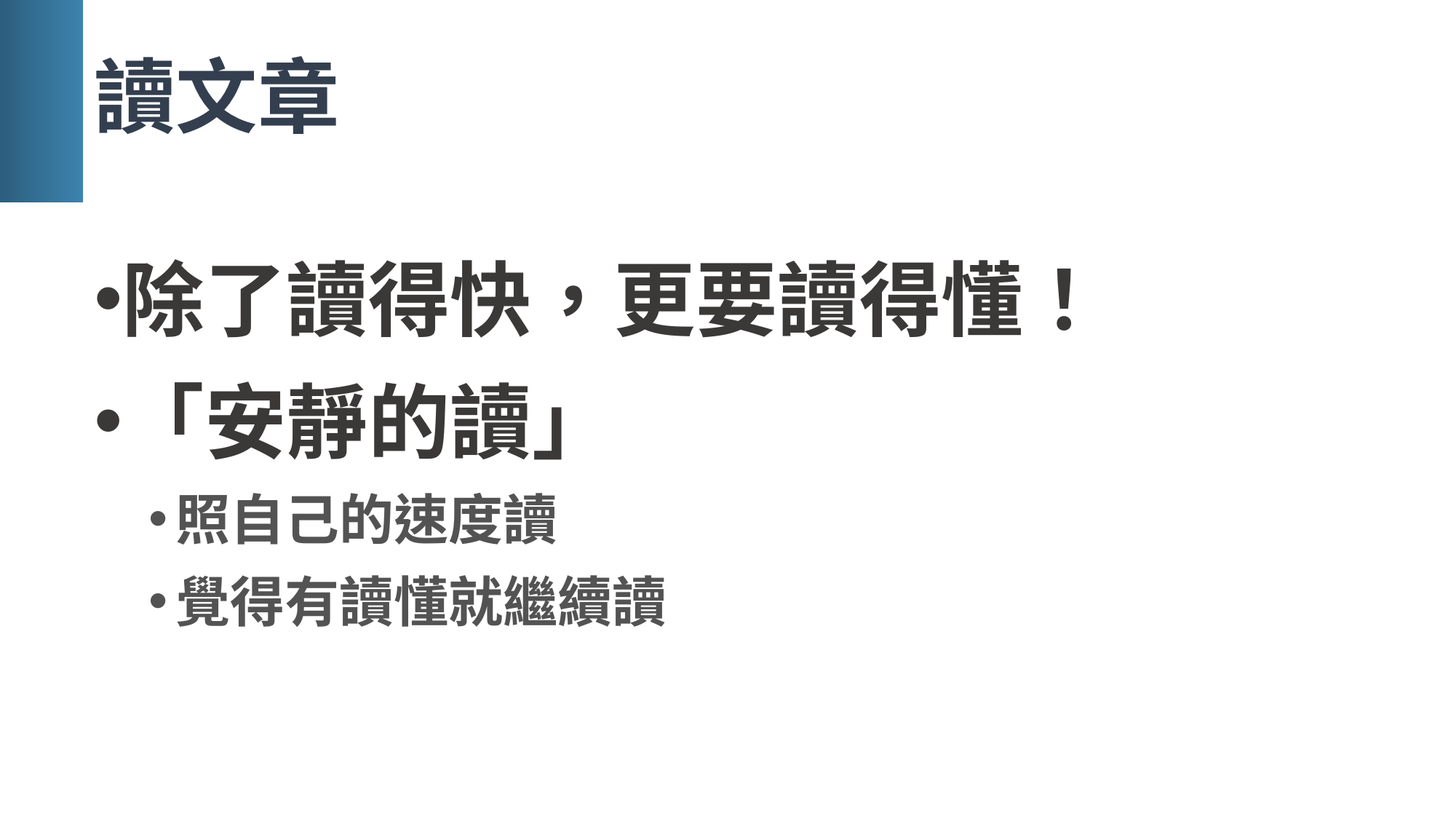

# 讀文章
除了讀得快，更要讀得懂！
「安靜的讀」
照自己的速度讀
覺得有讀懂就繼續讀